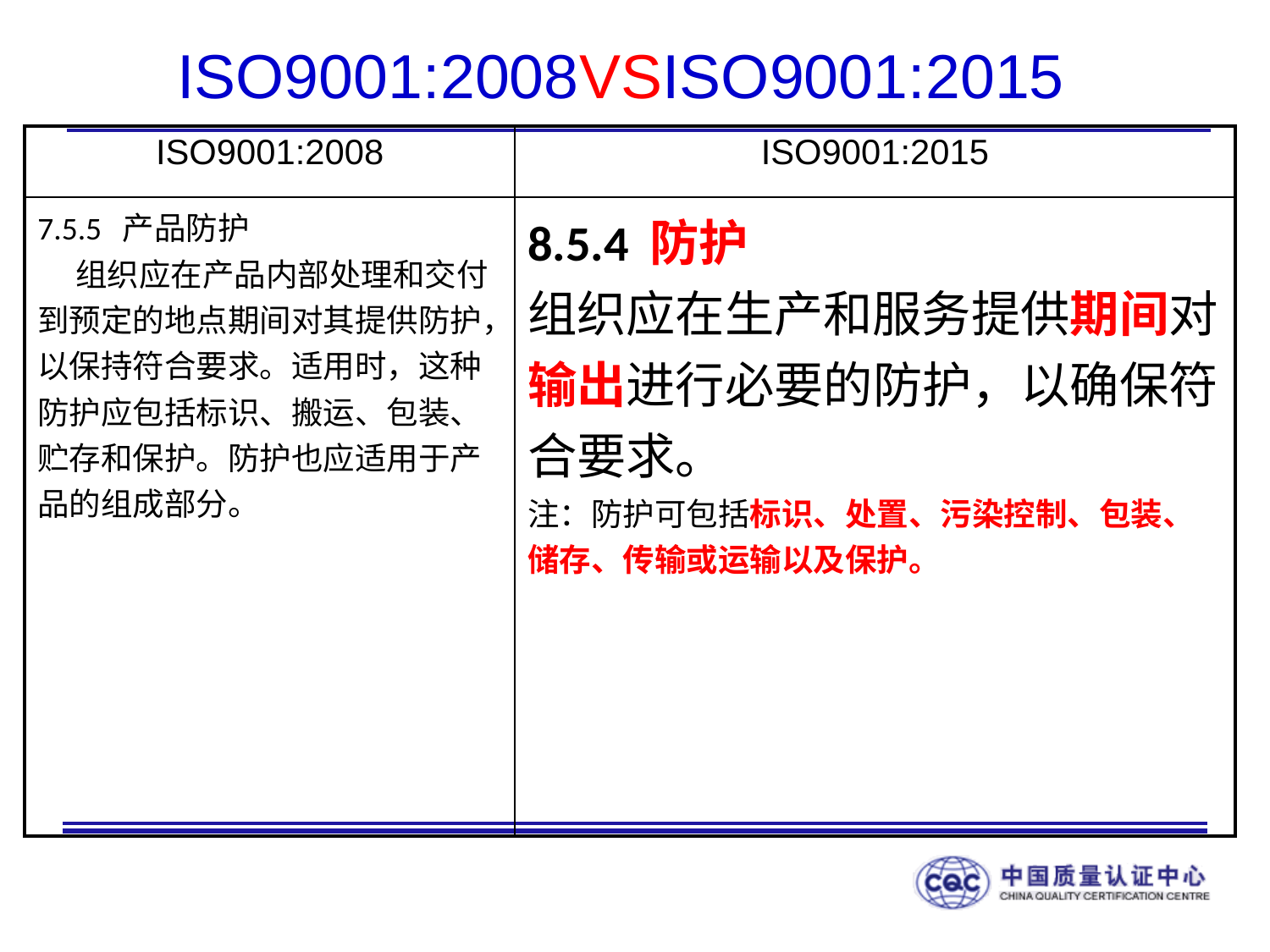

# ISO9001:2008VSISO9001:2015
| ISO9001:2008 | ISO9001:2015 |
| --- | --- |
| 7.5.5 产品防护 组织应在产品内部处理和交付到预定的地点期间对其提供防护，以保持符合要求。适用时，这种防护应包括标识、搬运、包装、贮存和保护。防护也应适用于产品的组成部分。 | 8.5.4 防护 组织应在生产和服务提供期间对输出进行必要的防护，以确保符合要求。 注：防护可包括标识、处置、污染控制、包装、储存、传输或运输以及保护。 |
203